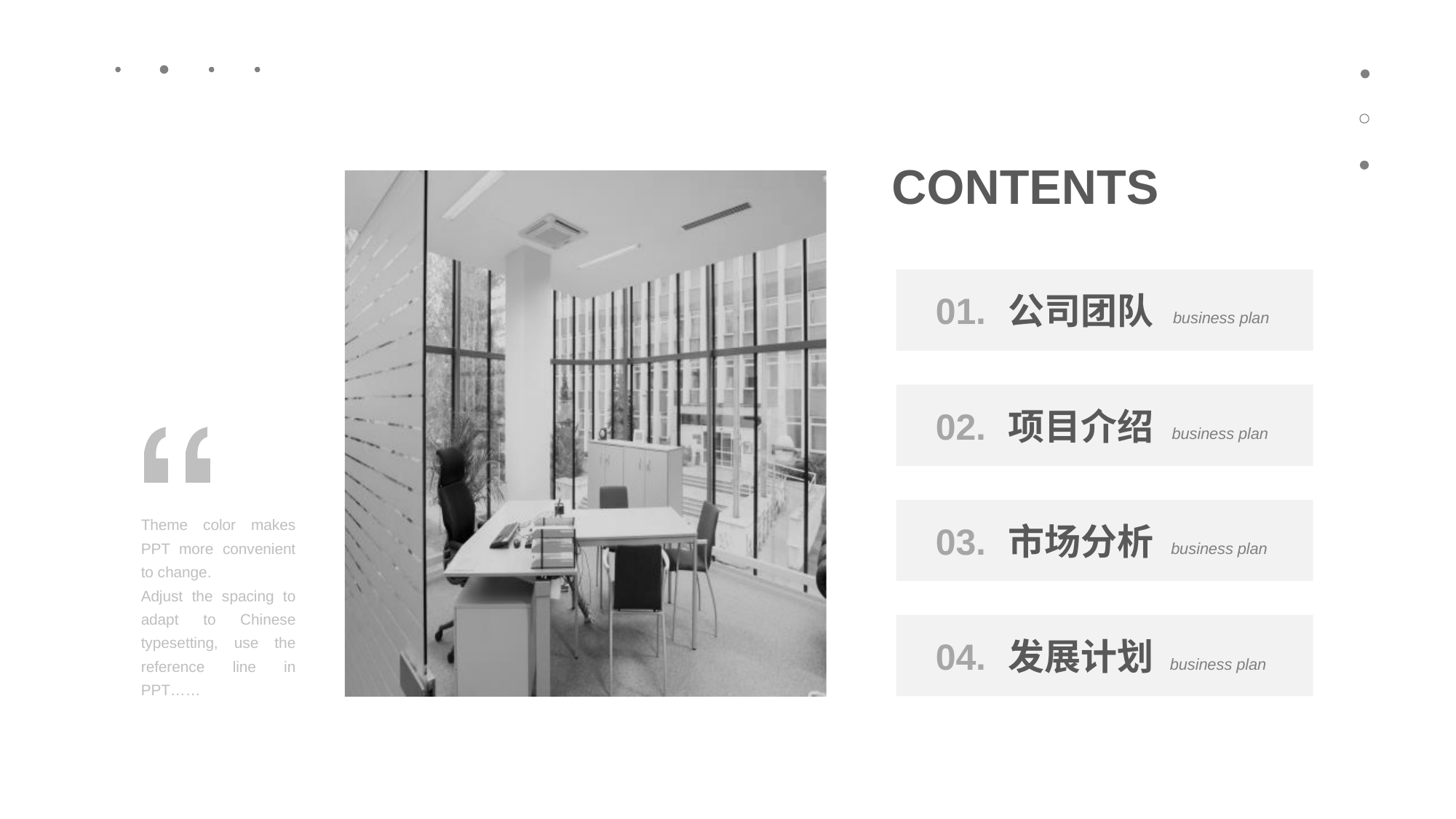

PPT下载 http://www.1ppt.com/xiazai/
https://www.ypppt.com/

CONTENTS

01.
公司团队
business plan

02.
项目介绍
business plan

03.
市场分析
Theme color makes PPT more convenient to change.
Adjust the spacing to adapt to Chinese typesetting, use the reference line in PPT……
business plan

04.
发展计划
business plan